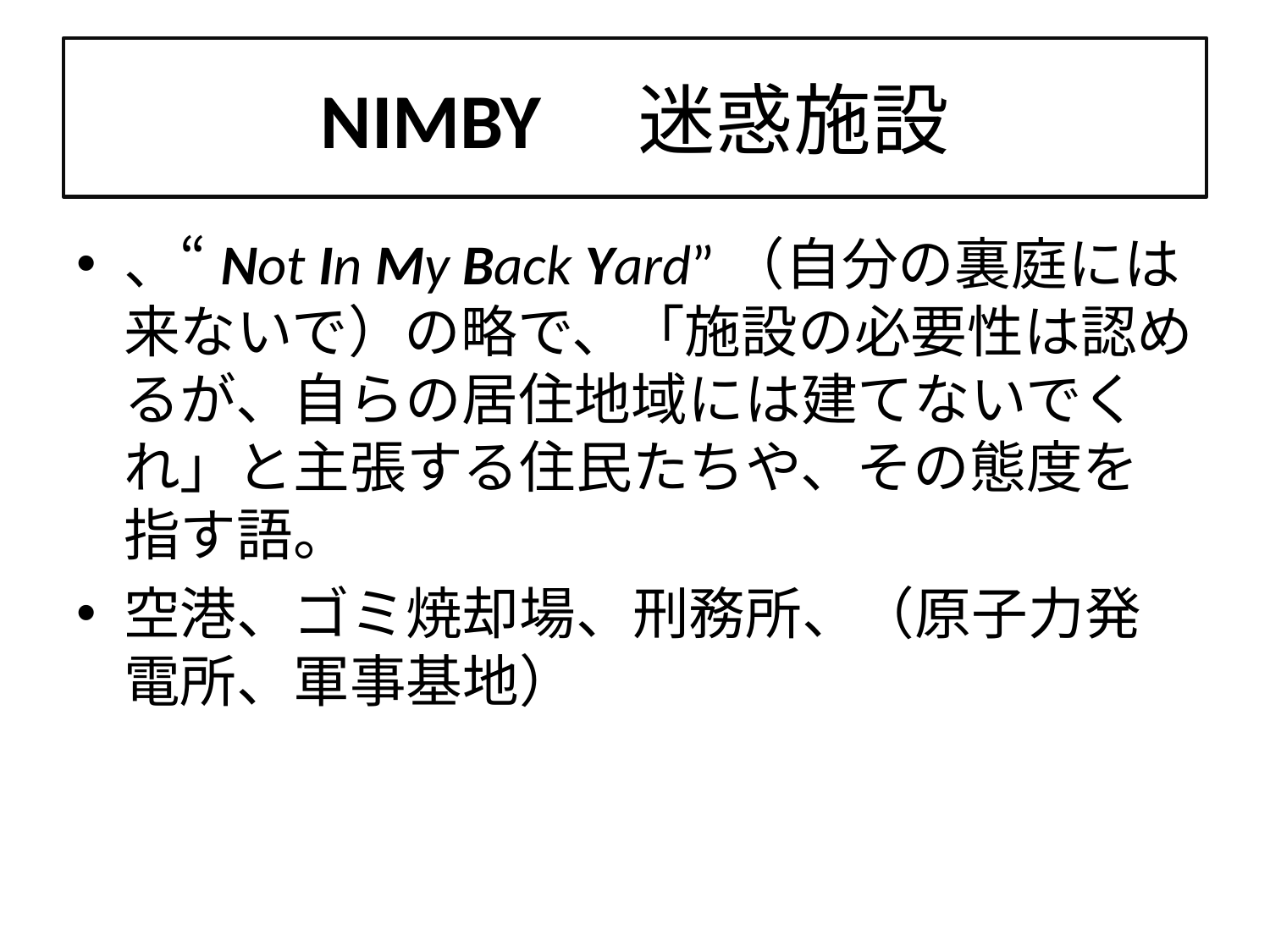

# NIMBY　迷惑施設
、“Not In My Back Yard”（自分の裏庭には来ないで）の略で、「施設の必要性は認めるが、自らの居住地域には建てないでくれ」と主張する住民たちや、その態度を指す語。
空港、ゴミ焼却場、刑務所、（原子力発電所、軍事基地）